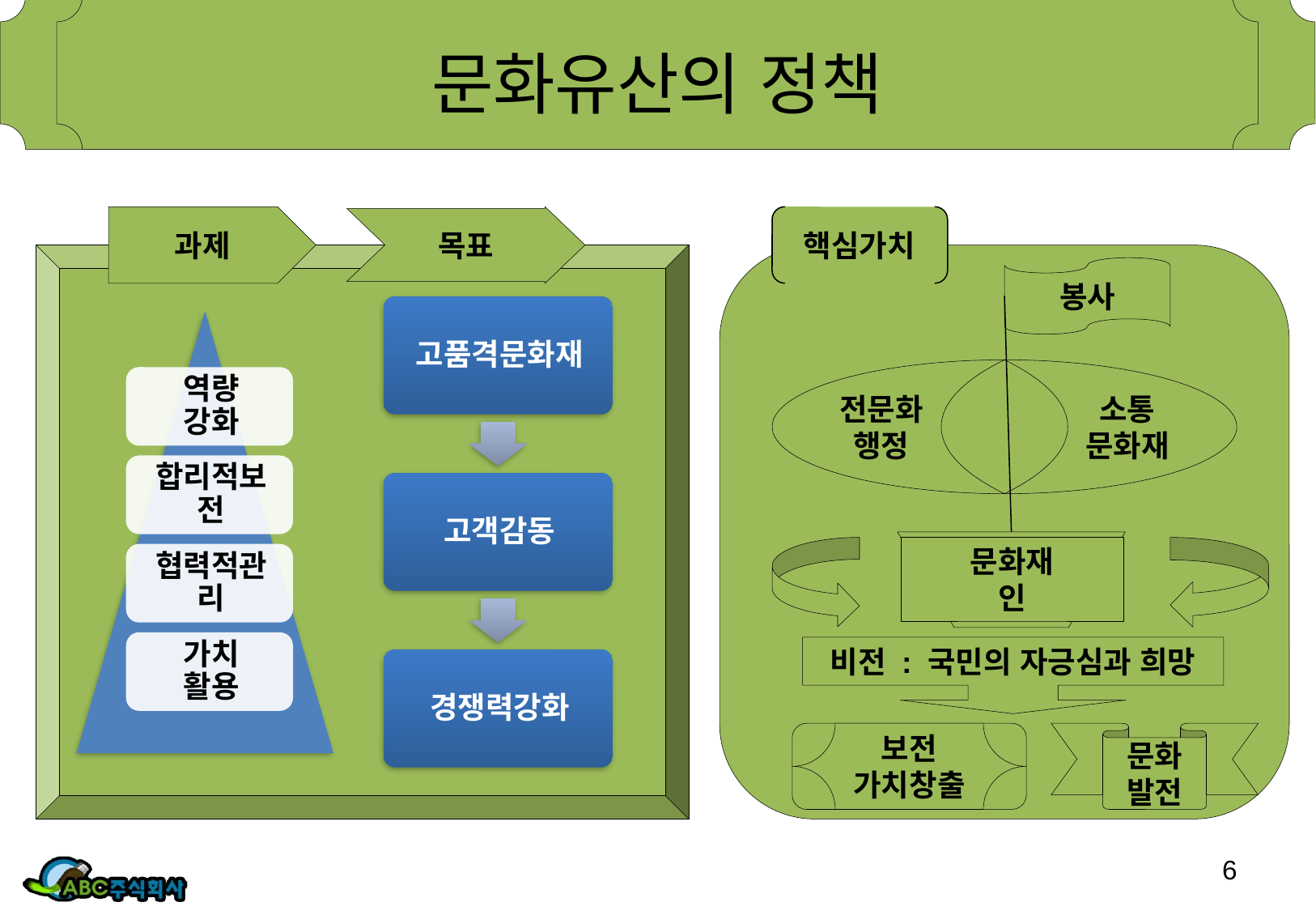

# 문화유산의 정책
과제
목표

고품격문화재

고객감동

경쟁력강화
역량
강화
합리적보전
협력적관리
가치
활용
핵심가치

봉사
전문화
행정
소통
문화재

문화재
인

비전 : 국민의 자긍심과 희망

보전
가치창출
문화
발전
6